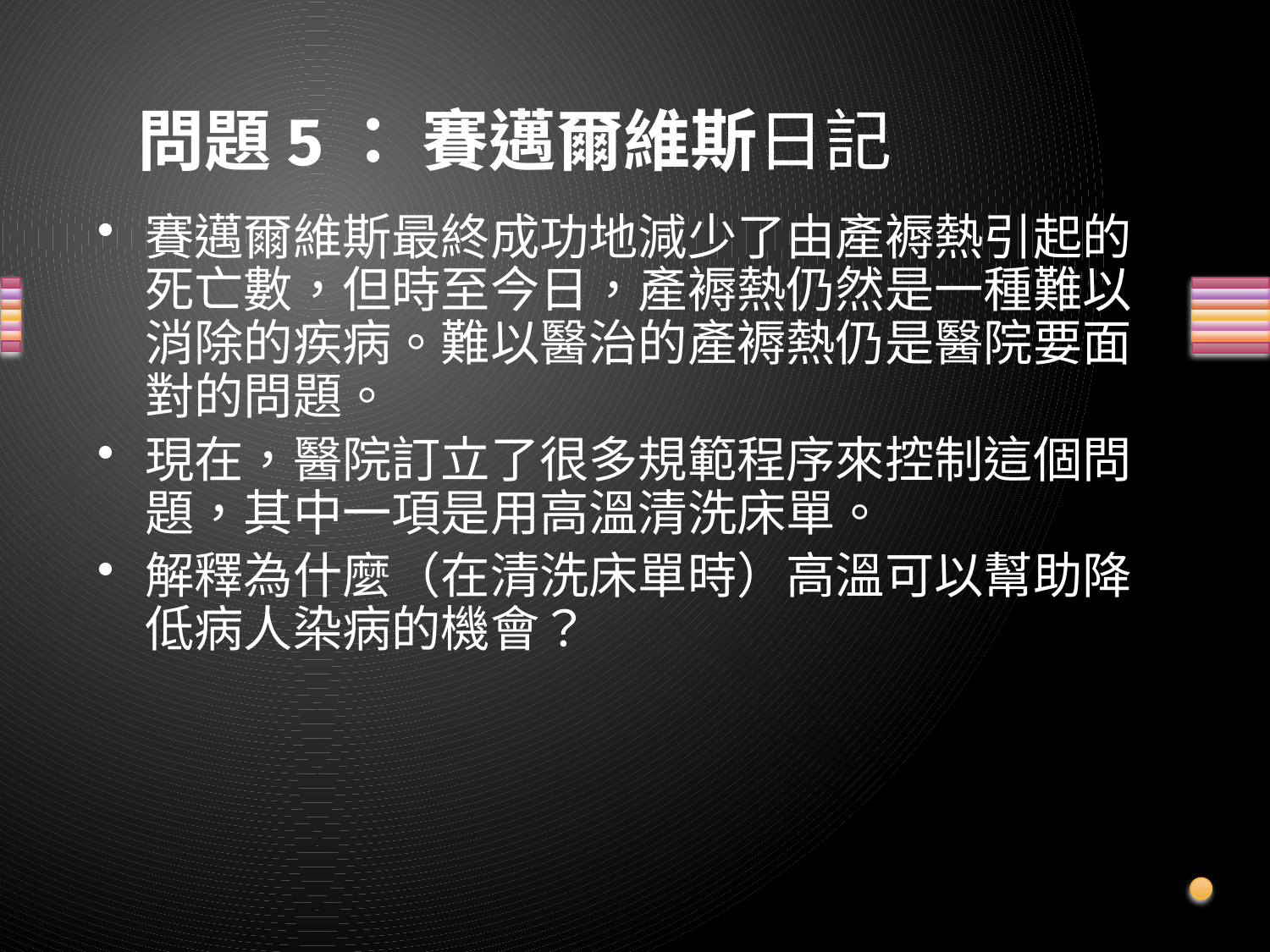

# 問題5： 賽邁爾維斯日記
賽邁爾維斯最終成功地減少了由產褥熱引起的死亡數，但時至今日，產褥熱仍然是一種難以消除的疾病。難以醫治的產褥熱仍是醫院要面對的問題。
現在，醫院訂立了很多規範程序來控制這個問題，其中一項是用高溫清洗床單。
解釋為什麼（在清洗床單時）高溫可以幫助降低病人染病的機會？